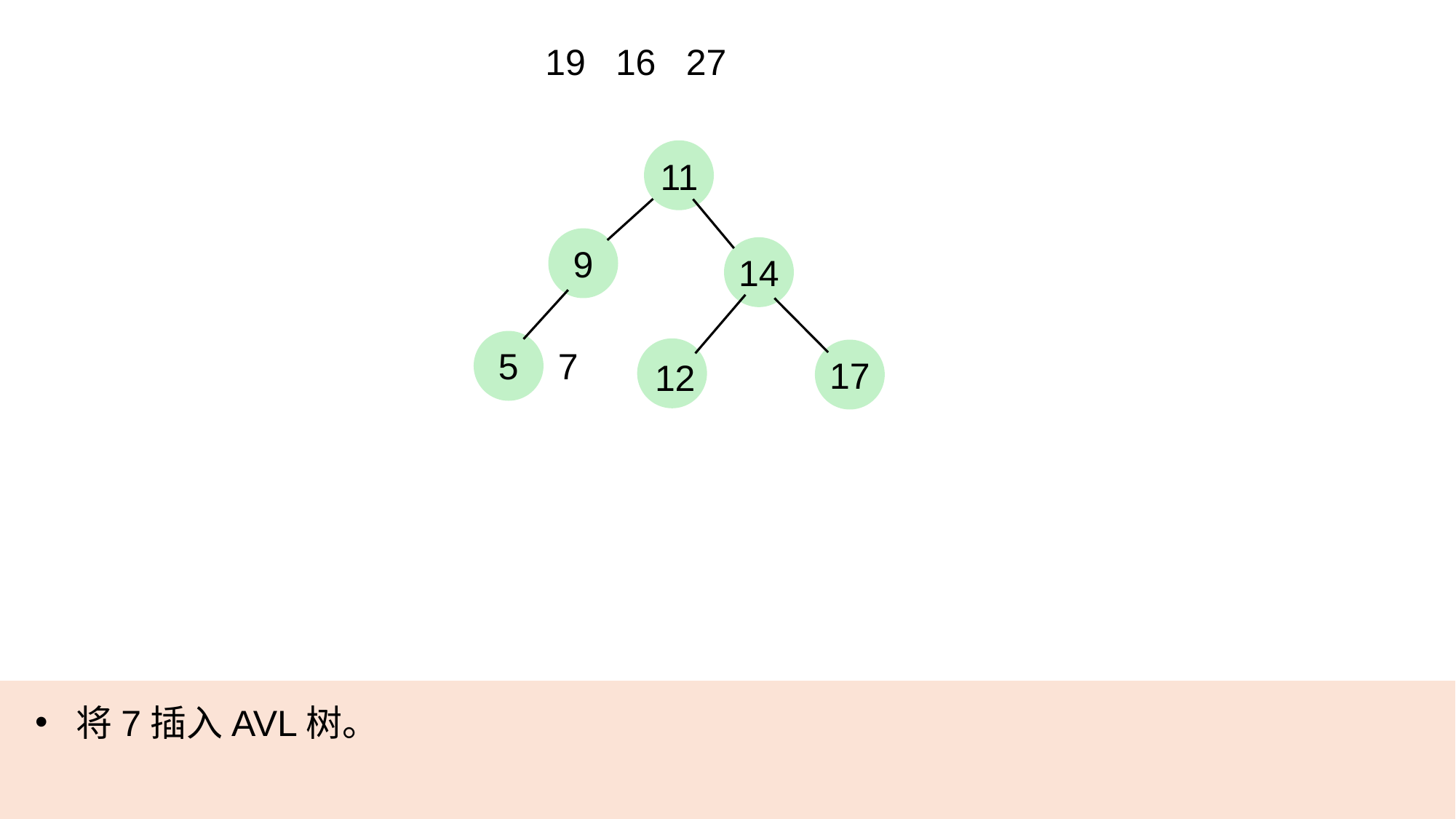

19
16
27

11

9

14

7
5

17
12

将7插入AVL树。